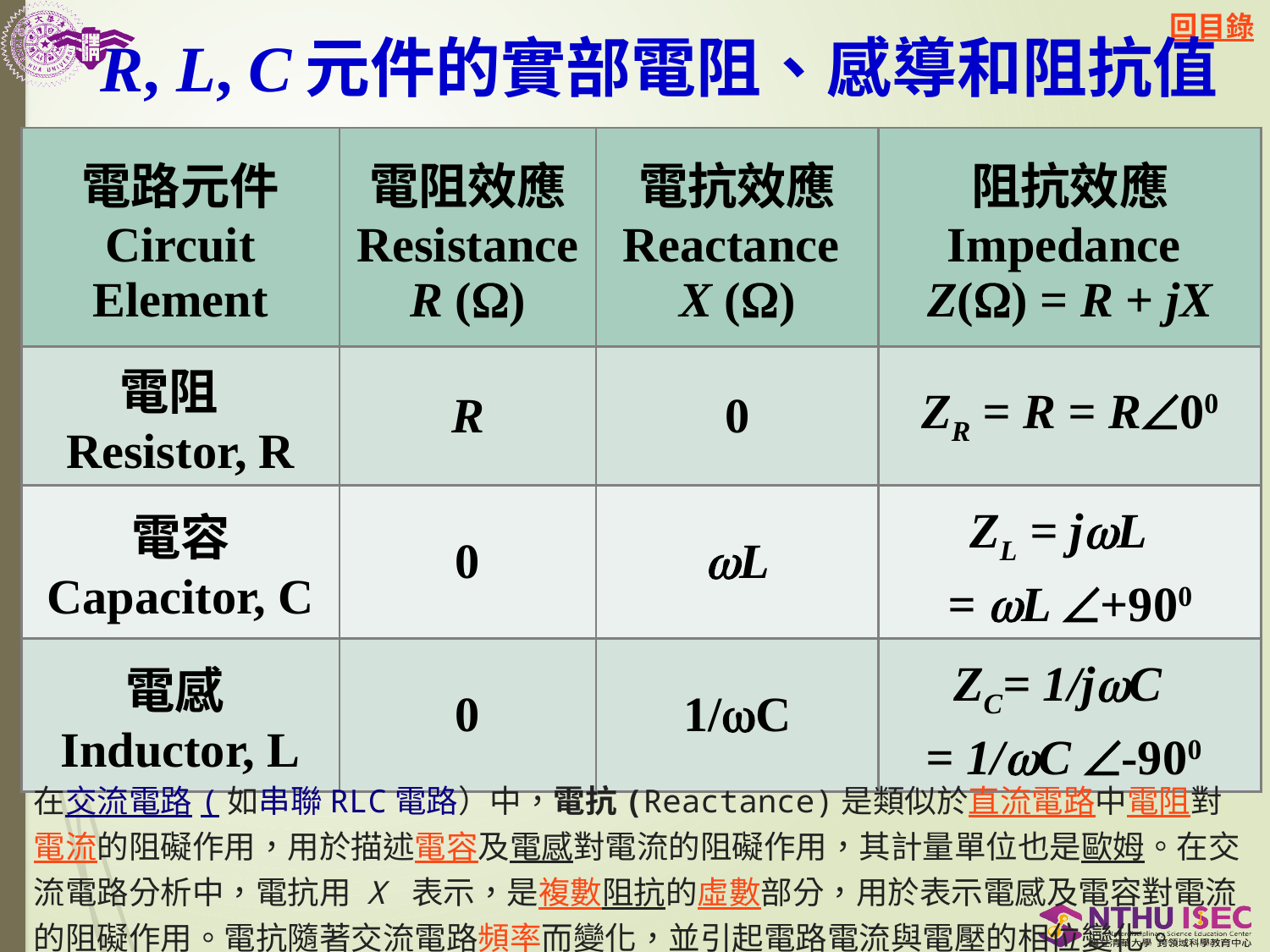

# R, L, C元件的實部電阻、感導和阻抗值
| 電路元件 Circuit Element | 電阻效應 Resistance R (Ω) | 電抗效應 Reactance X (Ω) | 阻抗效應 Impedance Z(Ω) = R + jX |
| --- | --- | --- | --- |
| 電阻 Resistor, R | R | 0 | ZR = R = R∠00 |
| 電容 Capacitor, C | 0 | ωL | ZL = jωL = ωL ∠+900 |
| 電感 Inductor, L | 0 | 1/ωC | ZC= 1/jωC = 1/ωC ∠-900 |
在交流電路(如串聯RLC電路）中，電抗(Reactance)是類似於直流電路中電阻對電流的阻礙作用，用於描述電容及電感對電流的阻礙作用，其計量單位也是歐姆。在交流電路分析中，電抗用 X 表示，是複數阻抗的虛數部分，用於表示電感及電容對電流的阻礙作用。電抗隨著交流電路頻率而變化，並引起電路電流與電壓的相位變化。